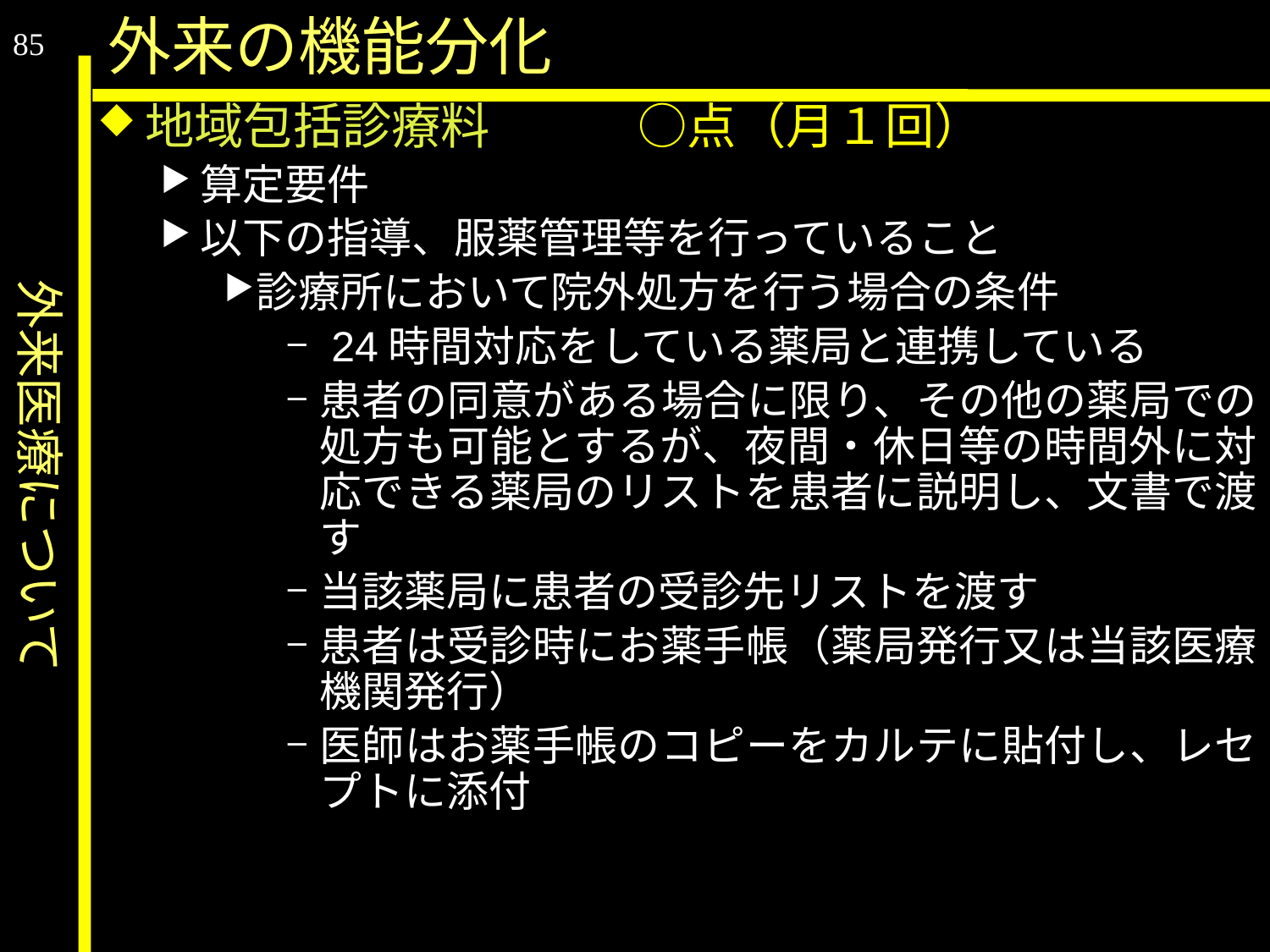

外来医療について
外来の機能分化
85

地域包括診療料　　　○点（月１回）
算定要件
以下の指導、服薬管理等を行っていること
診療所において院外処方を行う場合の条件
 24時間対応をしている薬局と連携している
患者の同意がある場合に限り、その他の薬局での処方も可能とするが、夜間・休日等の時間外に対応できる薬局のリストを患者に説明し、文書で渡す
当該薬局に患者の受診先リストを渡す
患者は受診時にお薬手帳（薬局発行又は当該医療機関発行）
医師はお薬手帳のコピーをカルテに貼付し、レセプトに添付